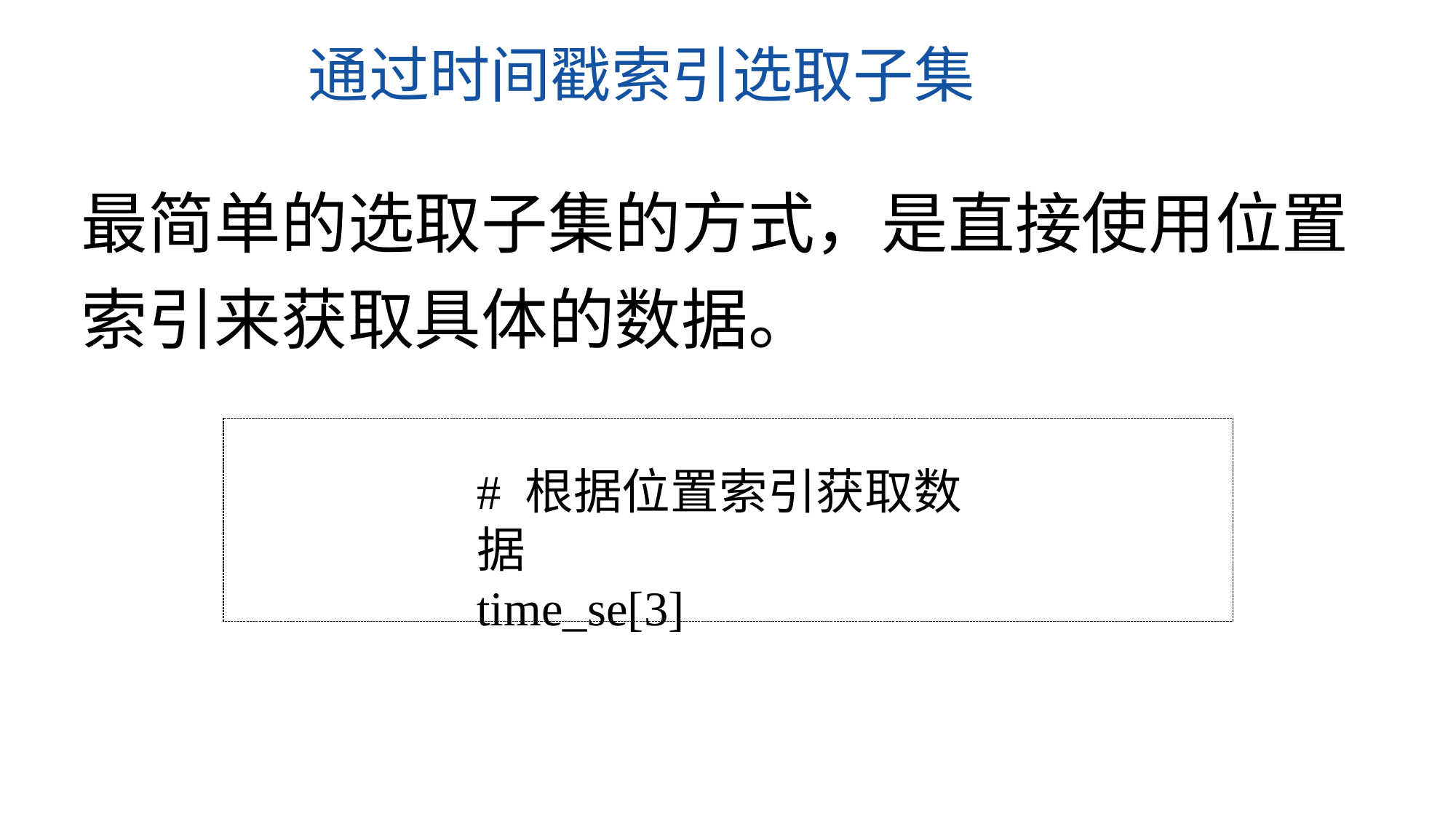

通过时间戳索引选取子集
最简单的选取子集的方式，是直接使用位置索引来获取具体的数据。

# 根据位置索引获取数据
time_se[3]